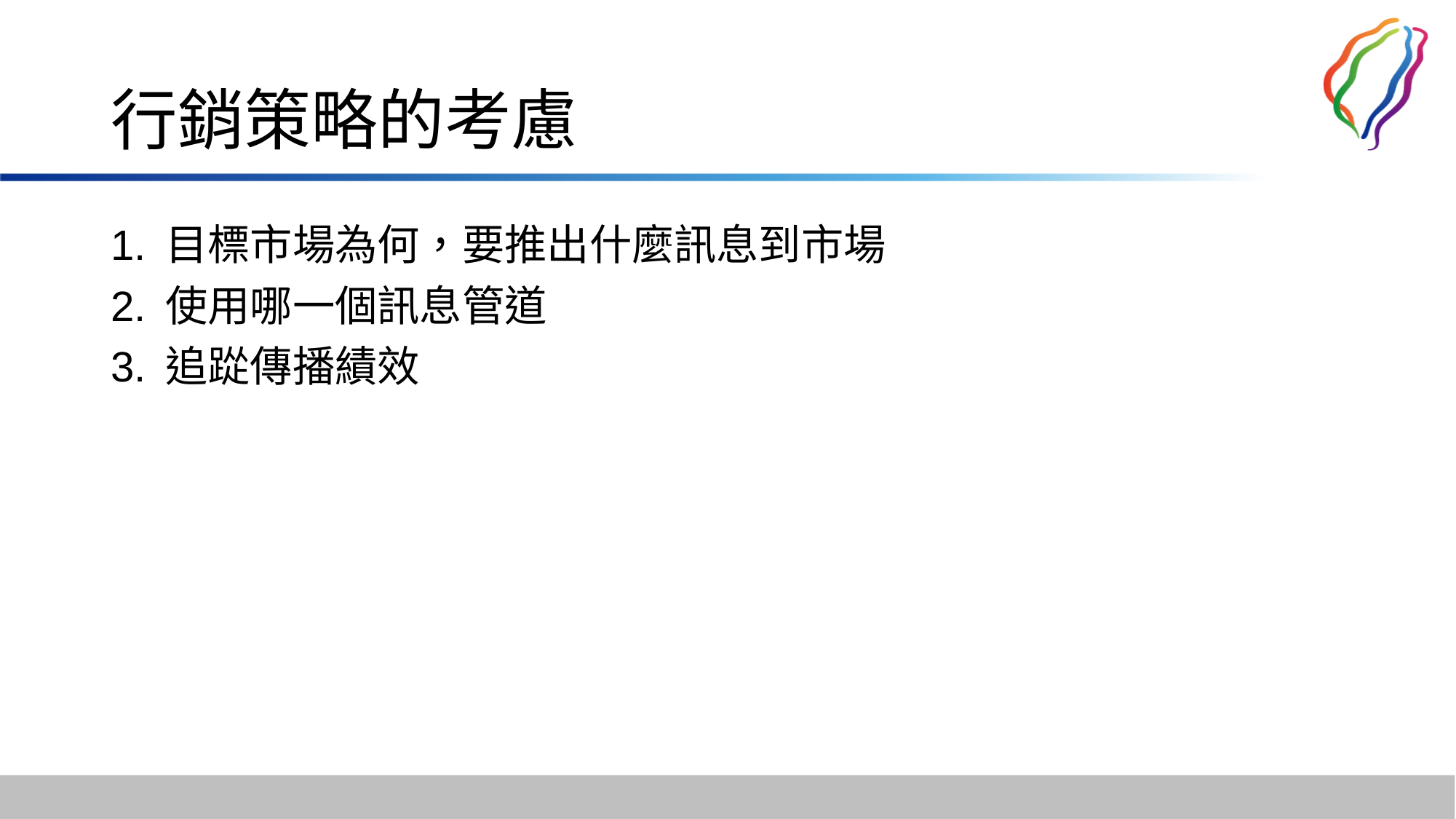

# 行銷策略的考慮
目標市場為何，要推出什麼訊息到市場
使用哪一個訊息管道
追踨傳播績效